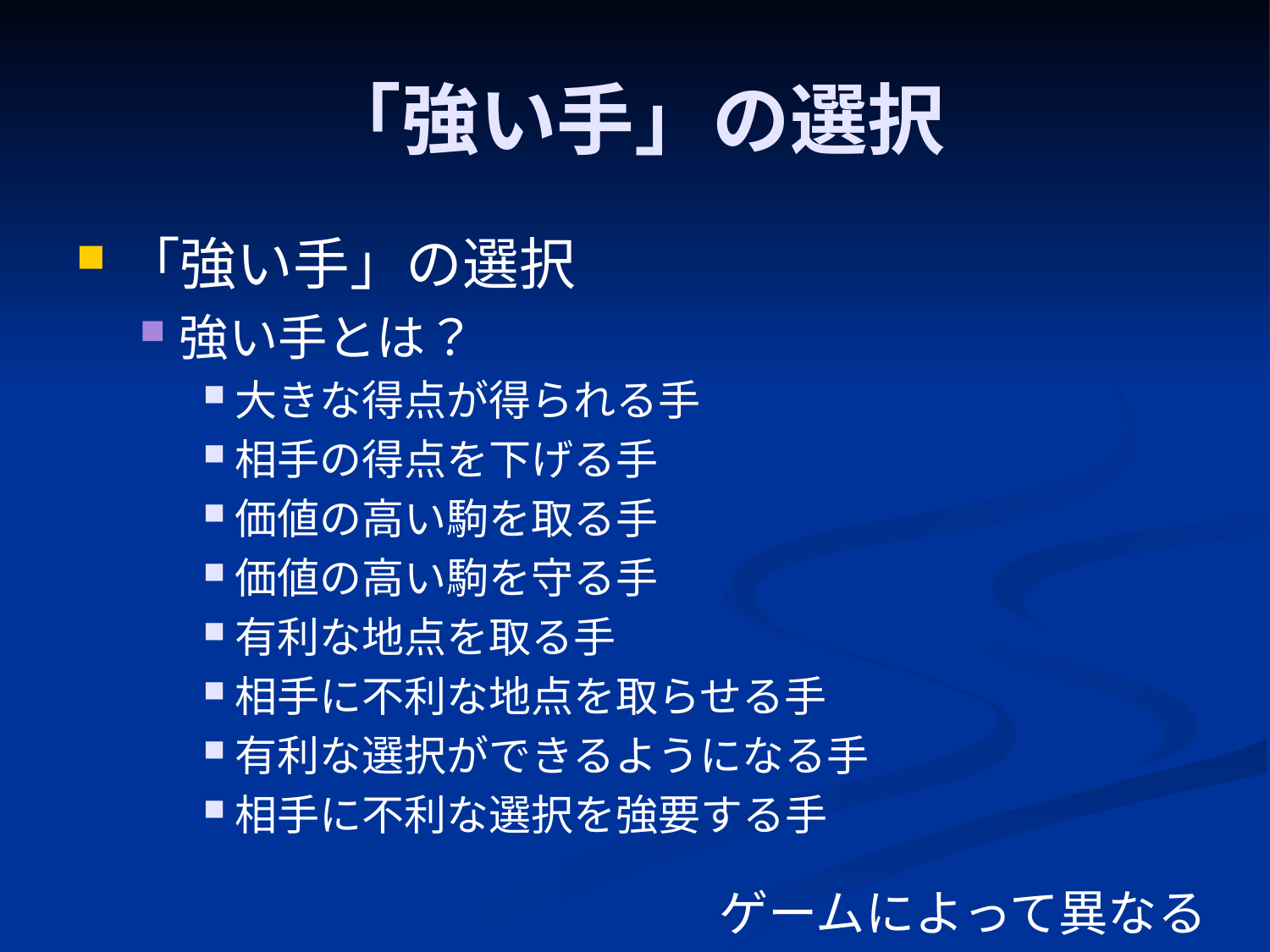

# 「強い手」の選択
「強い手」の選択
強い手とは？
大きな得点が得られる手
相手の得点を下げる手
価値の高い駒を取る手
価値の高い駒を守る手
有利な地点を取る手
相手に不利な地点を取らせる手
有利な選択ができるようになる手
相手に不利な選択を強要する手
ゲームによって異なる